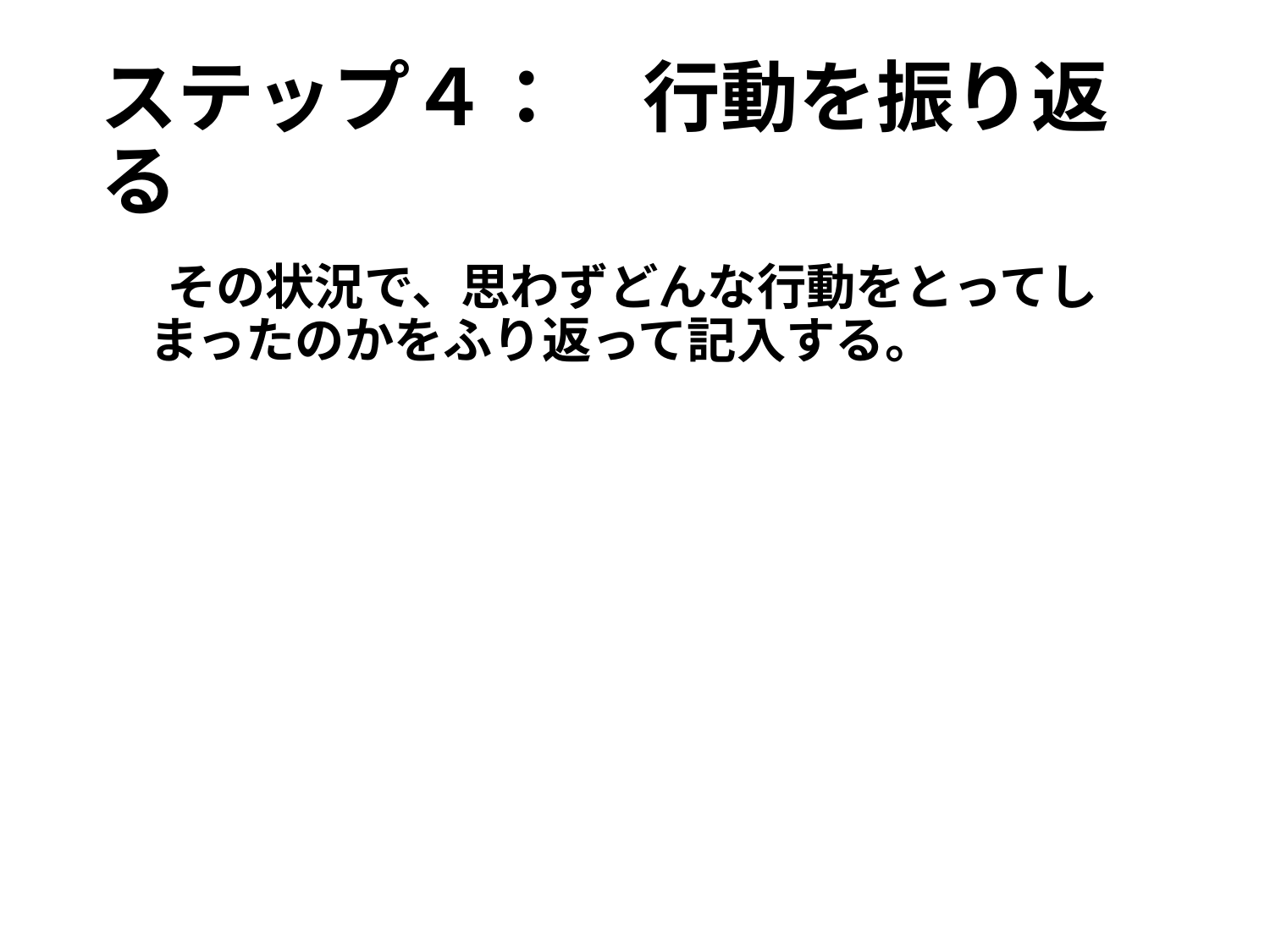

# ステップ４：　行動を振り返る
　その状況で、思わずどんな行動をとってしまったのかをふり返って記入する。